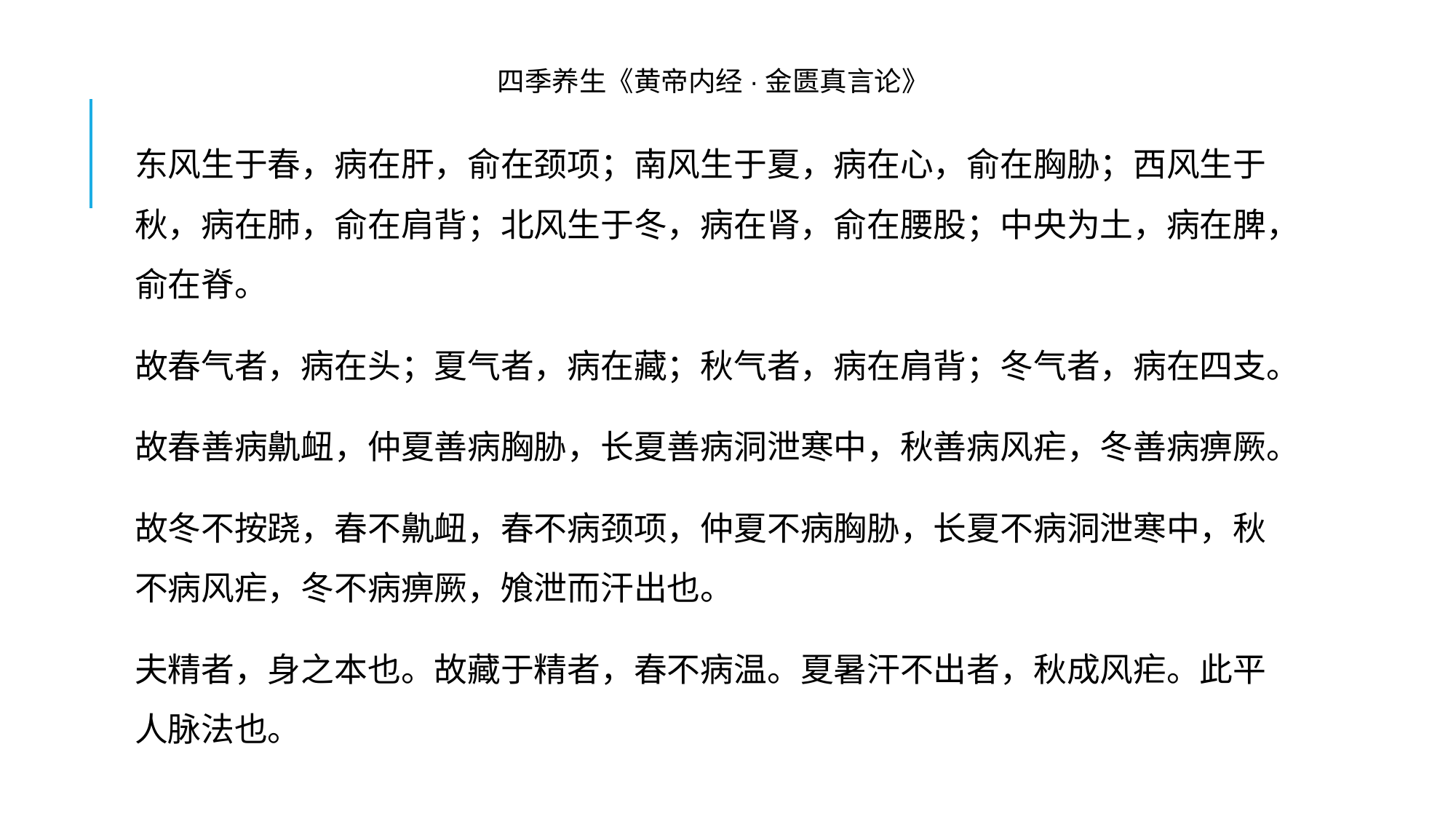

四季养生《黄帝内经·金匮真言论》
东风生于春，病在肝，俞在颈项；南风生于夏，病在心，俞在胸胁；西风生于秋，病在肺，俞在肩背；北风生于冬，病在肾，俞在腰股；中央为土，病在脾，俞在脊。
故春气者，病在头；夏气者，病在藏；秋气者，病在肩背；冬气者，病在四支。
故春善病鼽衄，仲夏善病胸胁，长夏善病洞泄寒中，秋善病风疟，冬善病痹厥。
故冬不按跷，春不鼽衄，春不病颈项，仲夏不病胸胁，长夏不病洞泄寒中，秋不病风疟，冬不病痹厥，飧泄而汗出也。
夫精者，身之本也。故藏于精者，春不病温。夏暑汗不出者，秋成风疟。此平人脉法也。